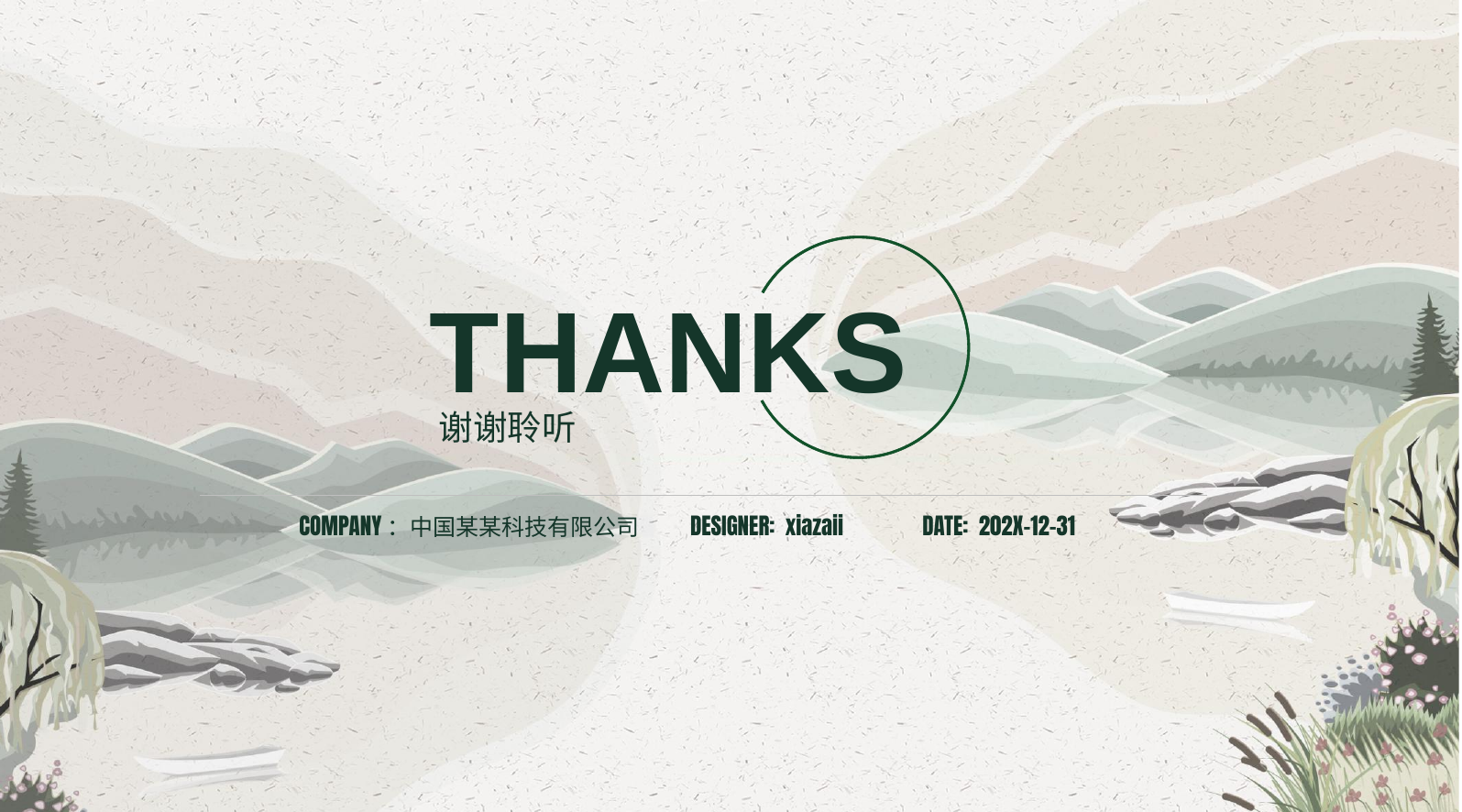

THANKS
谢谢聆听
COMPANY：中国某某科技有限公司         DESIGNER:  xiazaii               DATE:  202X-12-31